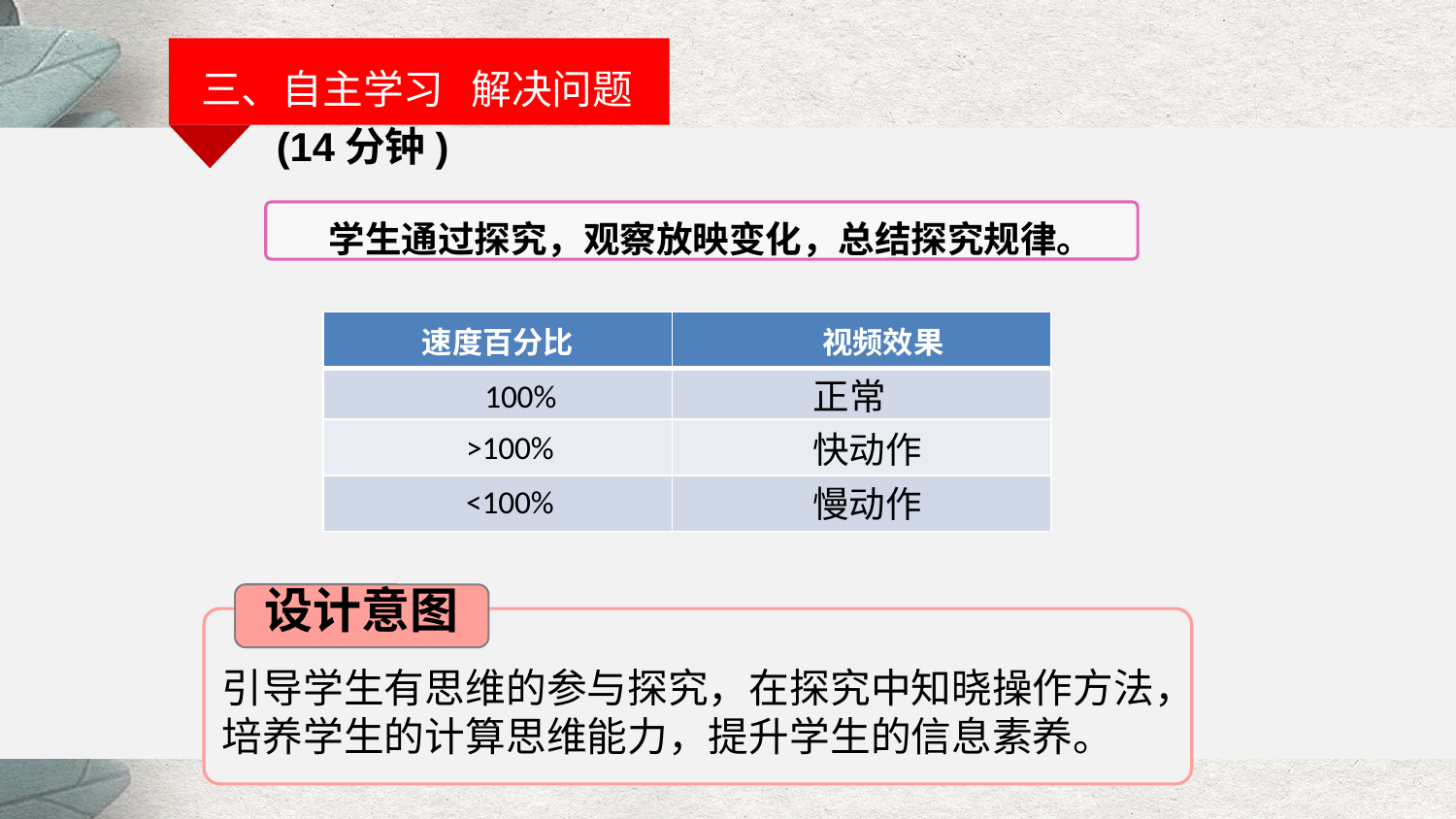

三、自主学习   解决问题

(14分钟)

学生通过探究，观察放映变化，总结探究规律。
| 速度百分比 | 视频效果 |
| --- | --- |
|  |  |
|  |  |
|  |  |
正常
 100%
>100%
快动作
<100%
慢动作
设计意图

引导学生有思维的参与探究，在探究中知晓操作方法，培养学生的计算思维能力，提升学生的信息素养。